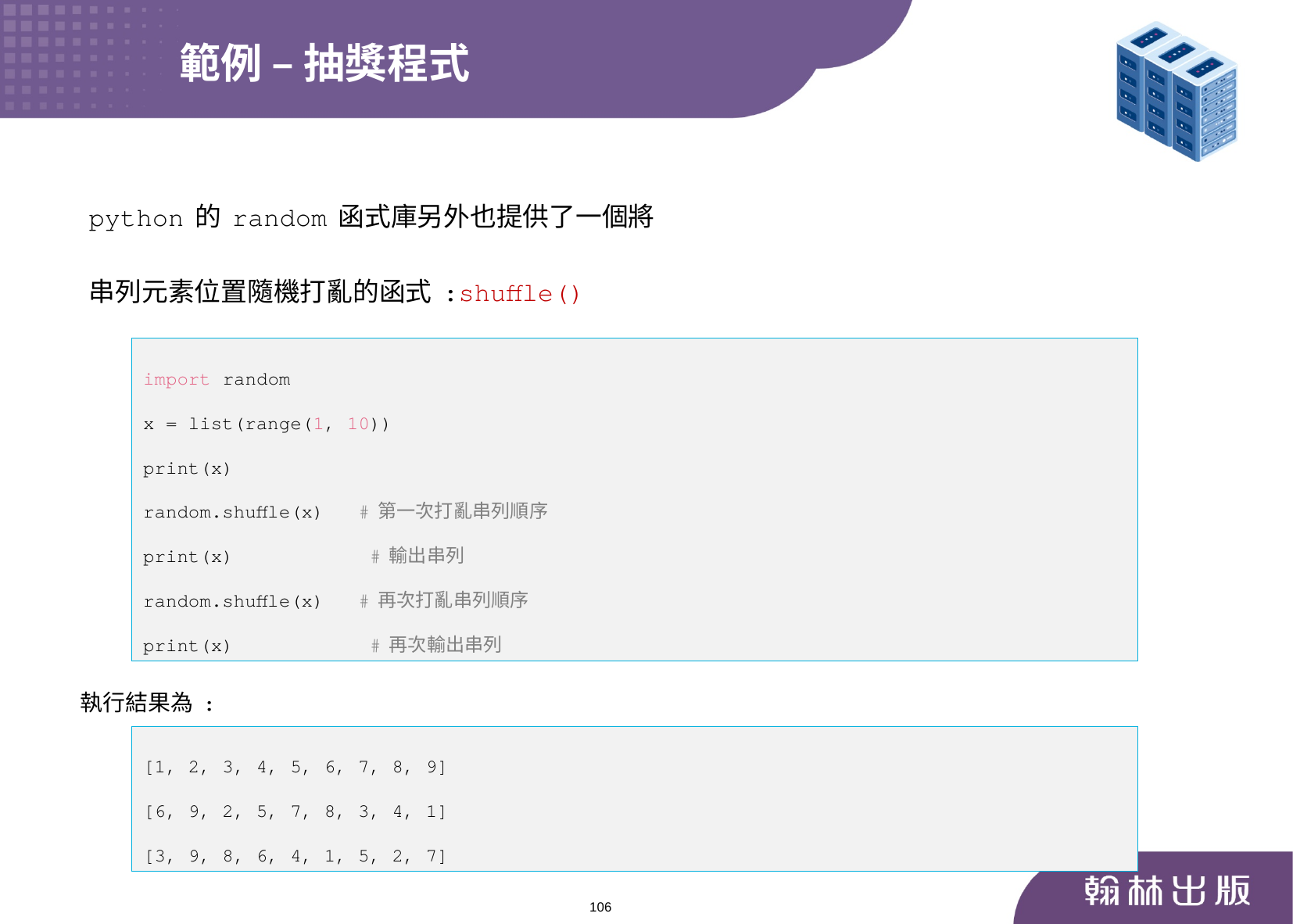

範例 – 抽獎程式
python的random函式庫另外也提供了一個將
串列元素位置隨機打亂的函式:shuffle()
import random
x = list(range(1, 10))
print(x)
random.shuffle(x)   #第一次打亂串列順序
print(x)            #輸出串列
random.shuffle(x)   #再次打亂串列順序
print(x)            #再次輸出串列
執行結果為:
[1, 2, 3, 4, 5, 6, 7, 8, 9]
[6, 9, 2, 5, 7, 8, 3, 4, 1]
[3, 9, 8, 6, 4, 1, 5, 2, 7]
106